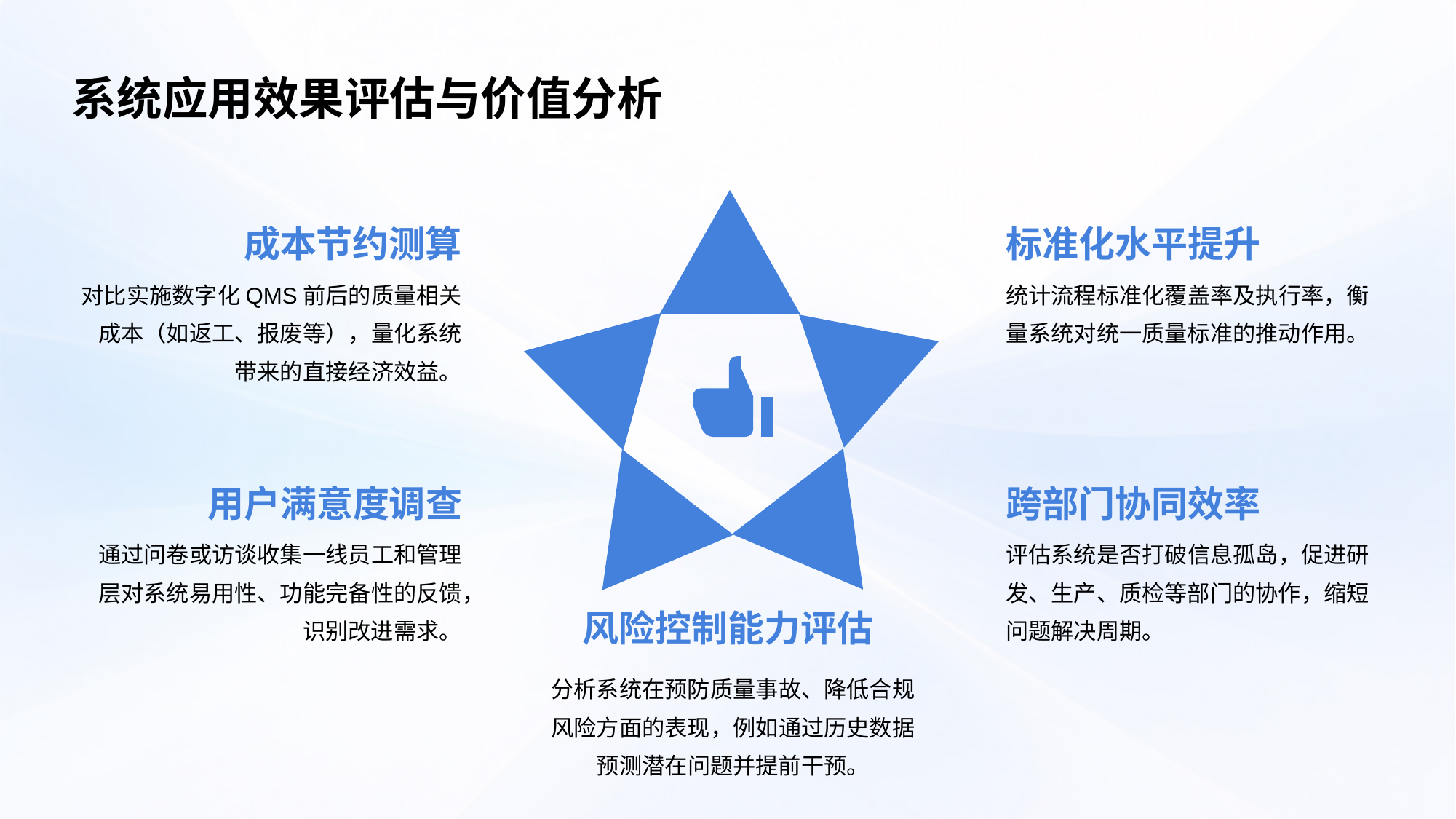

系统应用效果评估与价值分析

成本节约测算
标准化水平提升
对比实施数字化QMS前后的质量相关成本（如返工、报废等），量化系统带来的直接经济效益。
统计流程标准化覆盖率及执行率，衡量系统对统一质量标准的推动作用。

用户满意度调查
跨部门协同效率

通过问卷或访谈收集一线员工和管理层对系统易用性、功能完备性的反馈，识别改进需求。
评估系统是否打破信息孤岛，促进研发、生产、质检等部门的协作，缩短问题解决周期。
风险控制能力评估
分析系统在预防质量事故、降低合规风险方面的表现，例如通过历史数据预测潜在问题并提前干预。